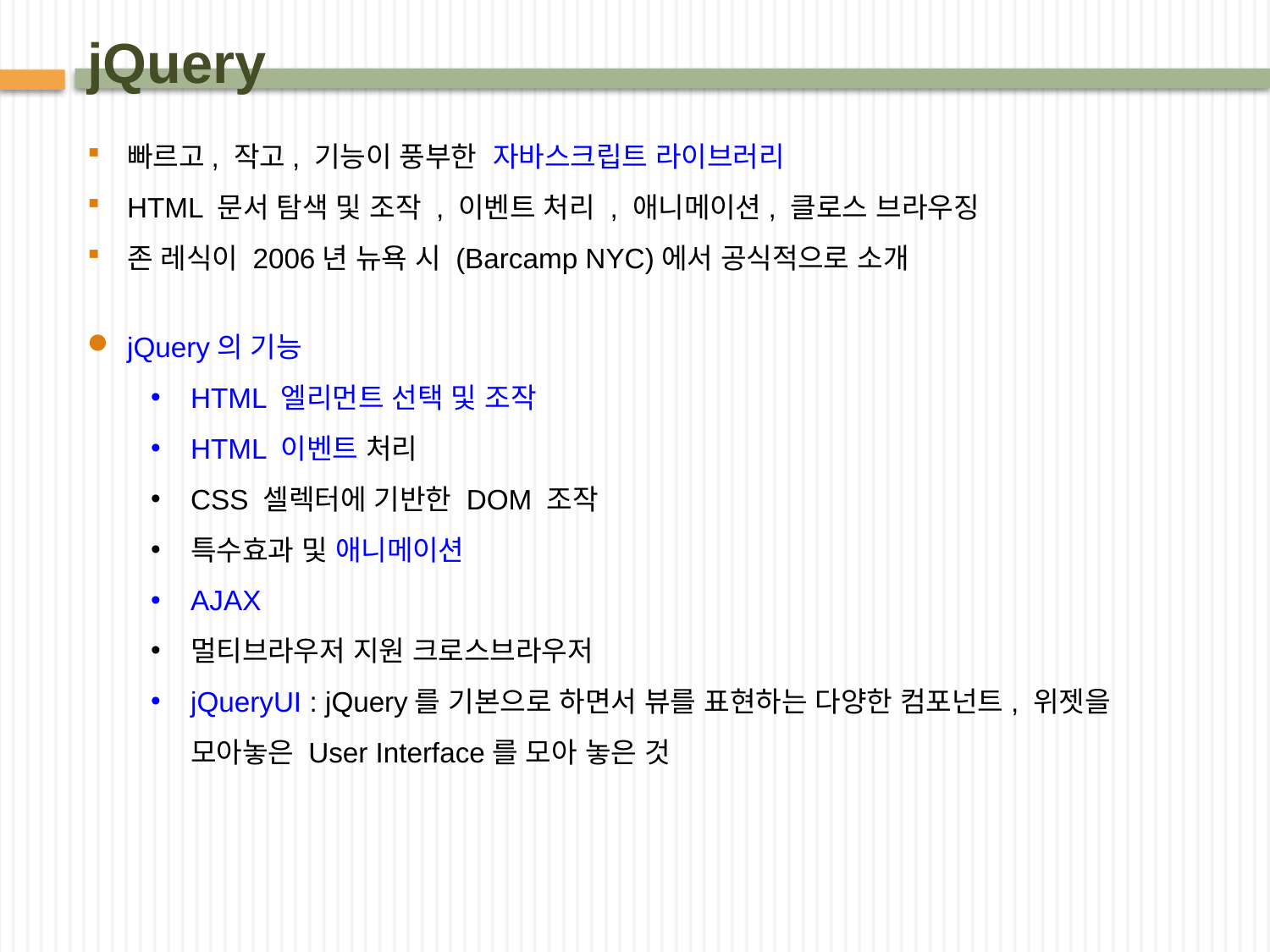

# jQuery
빠르고, 작고, 기능이 풍부한  자바스크립트 라이브러리
HTML 문서 탐색 및 조작 , 이벤트 처리 , 애니메이션, 클로스 브라우징
존 레식이 2006년 뉴욕 시 (Barcamp NYC)에서 공식적으로 소개

jQuery의 기능
HTML 엘리먼트 선택 및 조작
HTML 이벤트 처리
CSS 셀렉터에 기반한 DOM 조작
특수효과 및 애니메이션
AJAX
멀티브라우저 지원 크로스브라우저
jQueryUI : jQuery를 기본으로 하면서 뷰를 표현하는 다양한 컴포넌트, 위젯을 모아놓은 User Interface를 모아 놓은 것